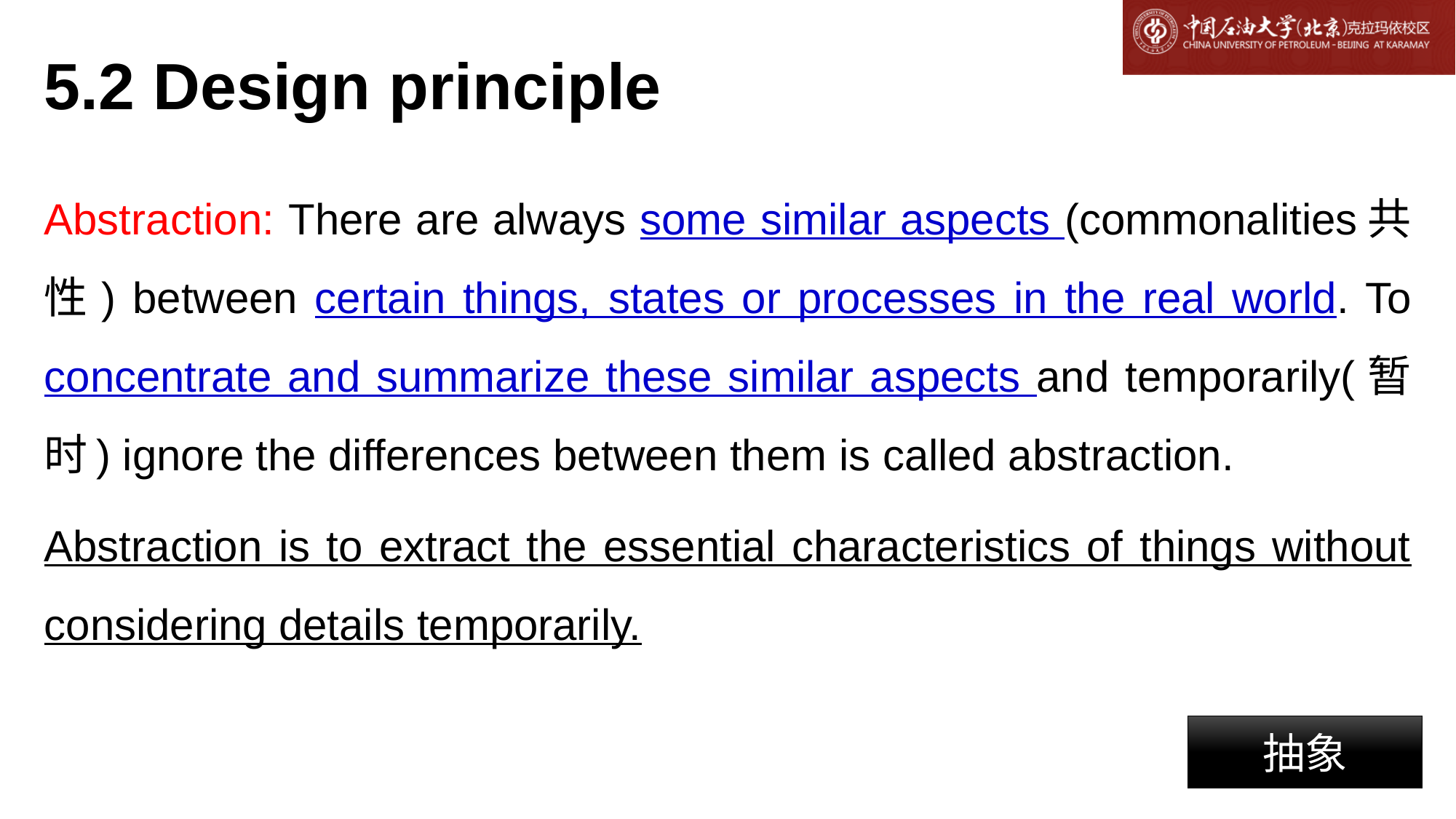

# 5.2 Design principle
Abstraction: There are always some similar aspects (commonalities共性) between certain things, states or processes in the real world. To concentrate and summarize these similar aspects and temporarily(暂时) ignore the differences between them is called abstraction.
Abstraction is to extract the essential characteristics of things without considering details temporarily.
抽象